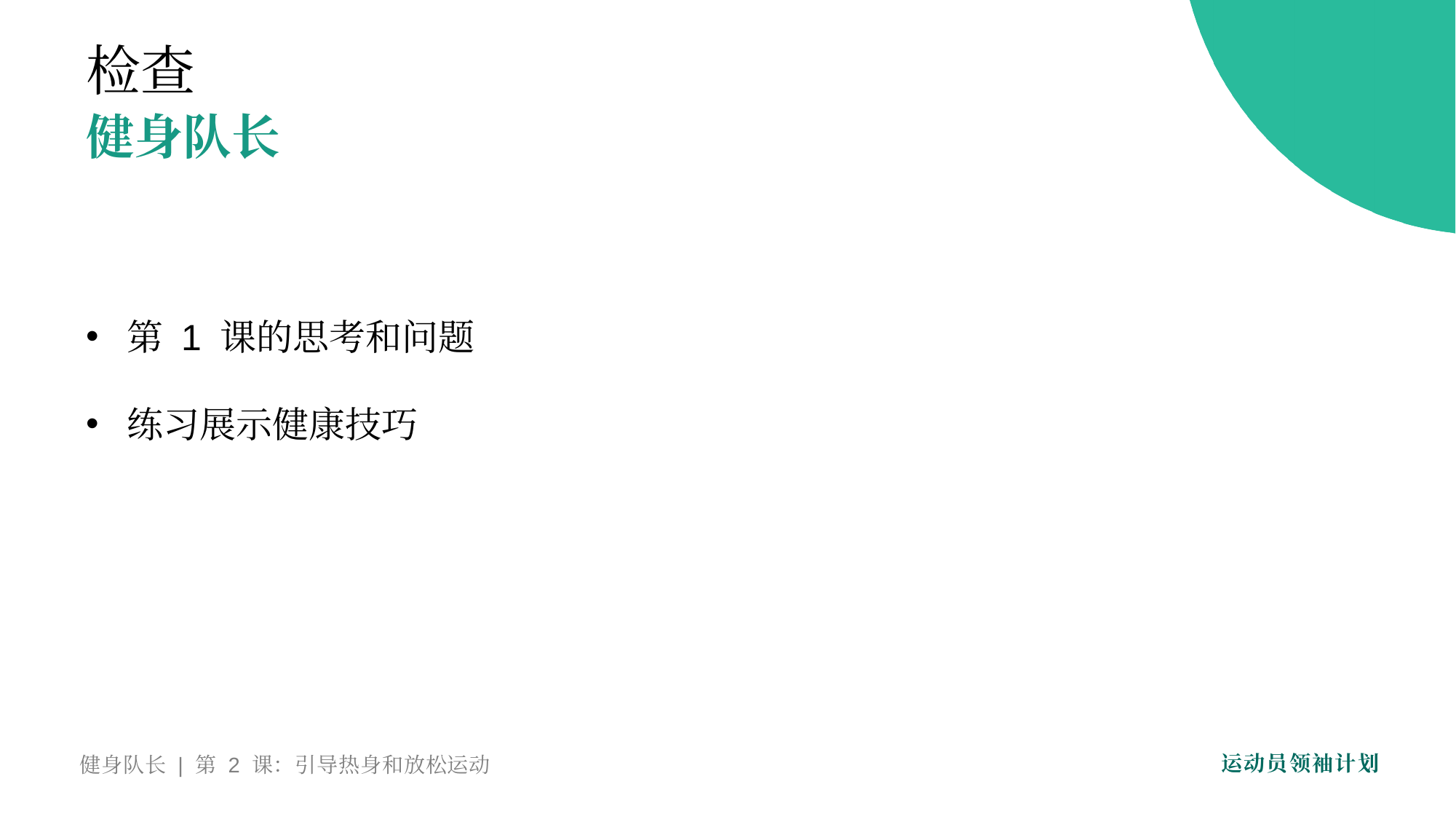

检查
健身队长
第 1 课的思考和问题

练习展示健康技巧

健身队长 | 第 2 课：引导热身和放松运动